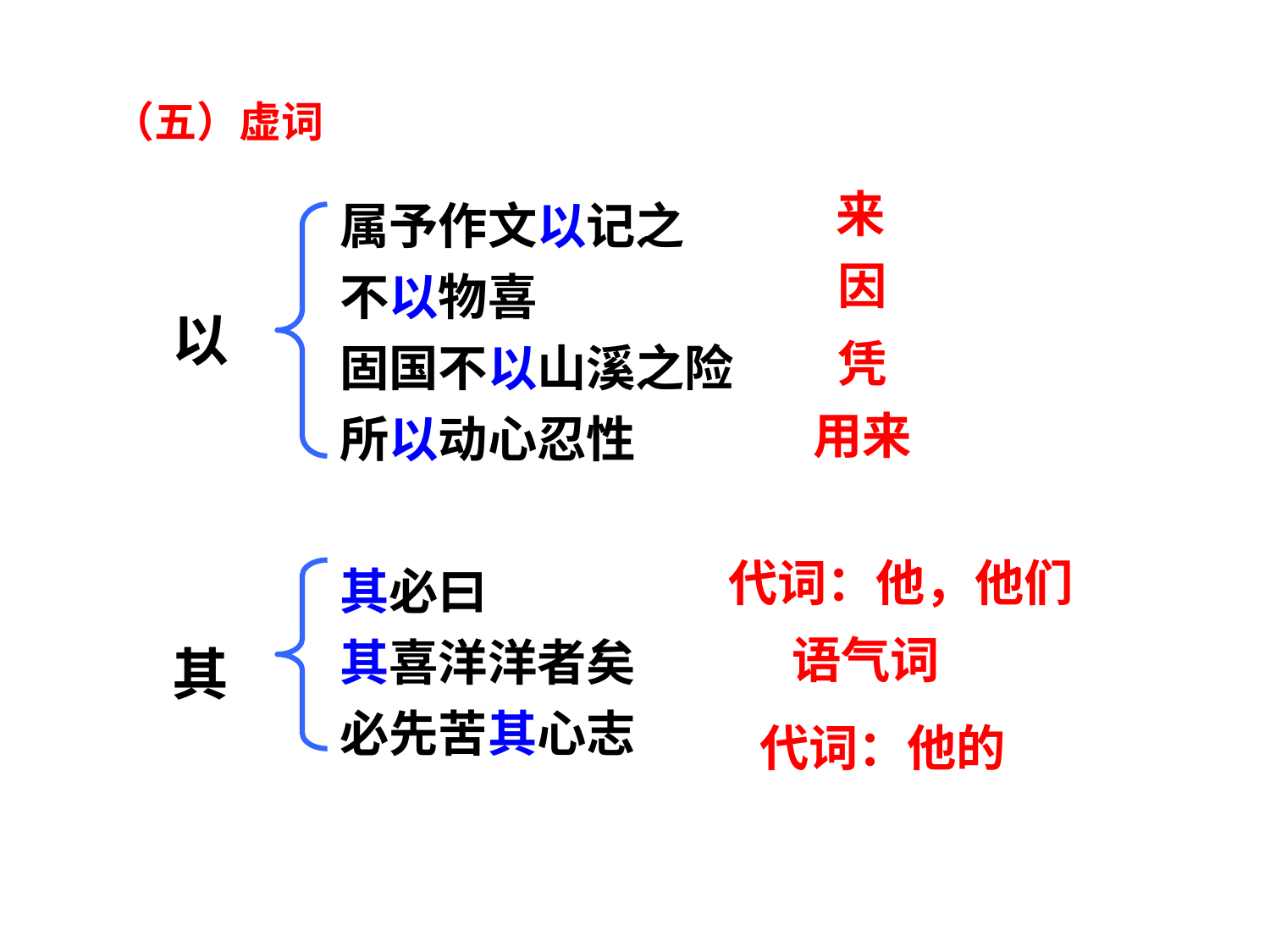

（五）虚词
属予作文以记之
不以物喜
固国不以山溪之险
所以动心忍性

其必曰
其喜洋洋者矣
必先苦其心志
来

因
凭
用来
代词：他，他们

语气词
代词：他的
以
其